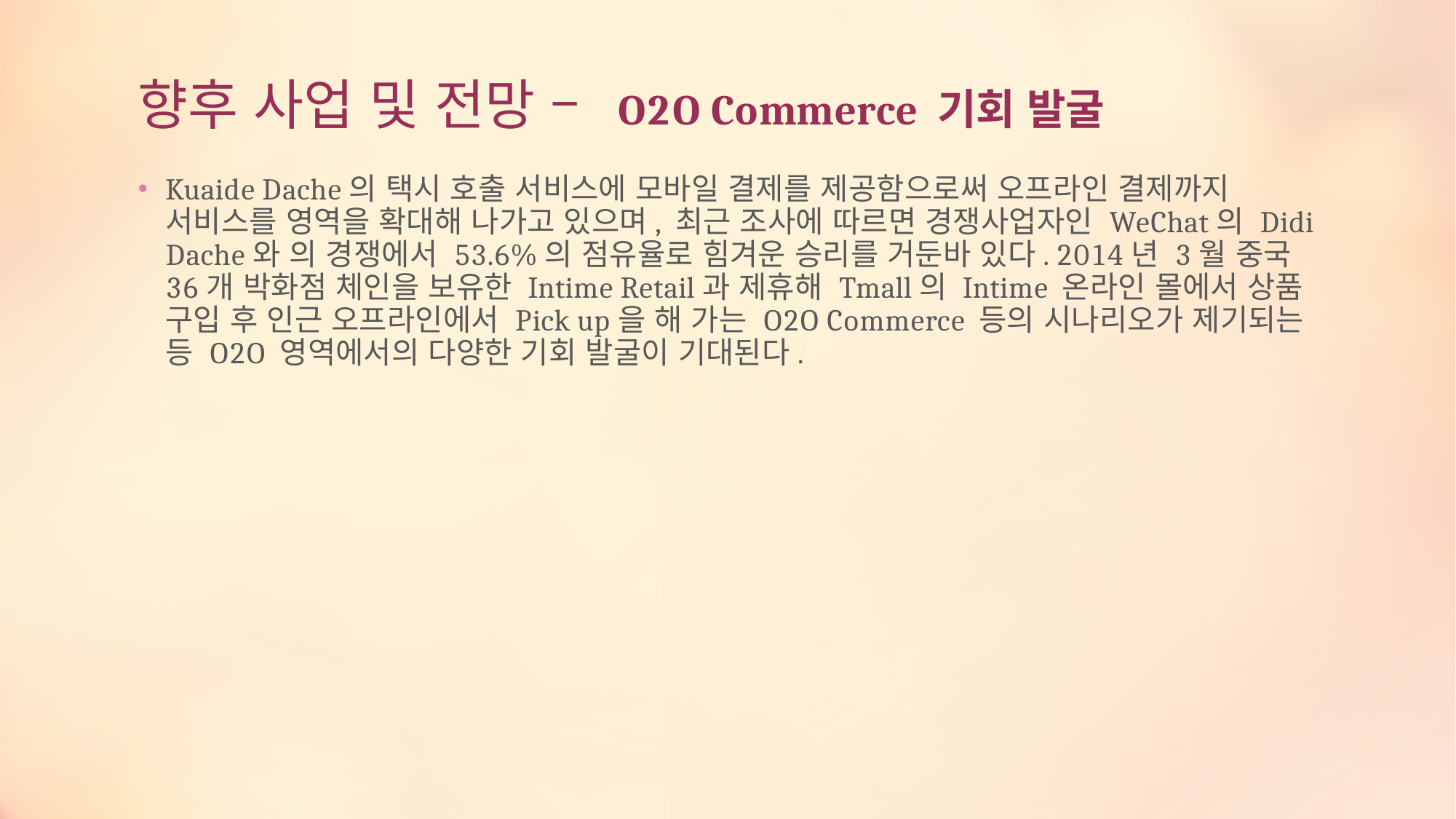

# 향후 사업 및 전망 –  O2O Commerce 기회 발굴
Kuaide Dache의 택시 호출 서비스에 모바일 결제를 제공함으로써 오프라인 결제까지 서비스를 영역을 확대해 나가고 있으며, 최근 조사에 따르면 경쟁사업자인 WeChat의 Didi Dache와 의 경쟁에서 53.6%의 점유율로 힘겨운 승리를 거둔바 있다. 2014년 3월 중국 36개 박화점 체인을 보유한 Intime Retail과 제휴해 Tmall의 Intime 온라인 몰에서 상품 구입 후 인근 오프라인에서 Pick up을 해 가는 O2O Commerce 등의 시나리오가 제기되는 등 O2O 영역에서의 다양한 기회 발굴이 기대된다.